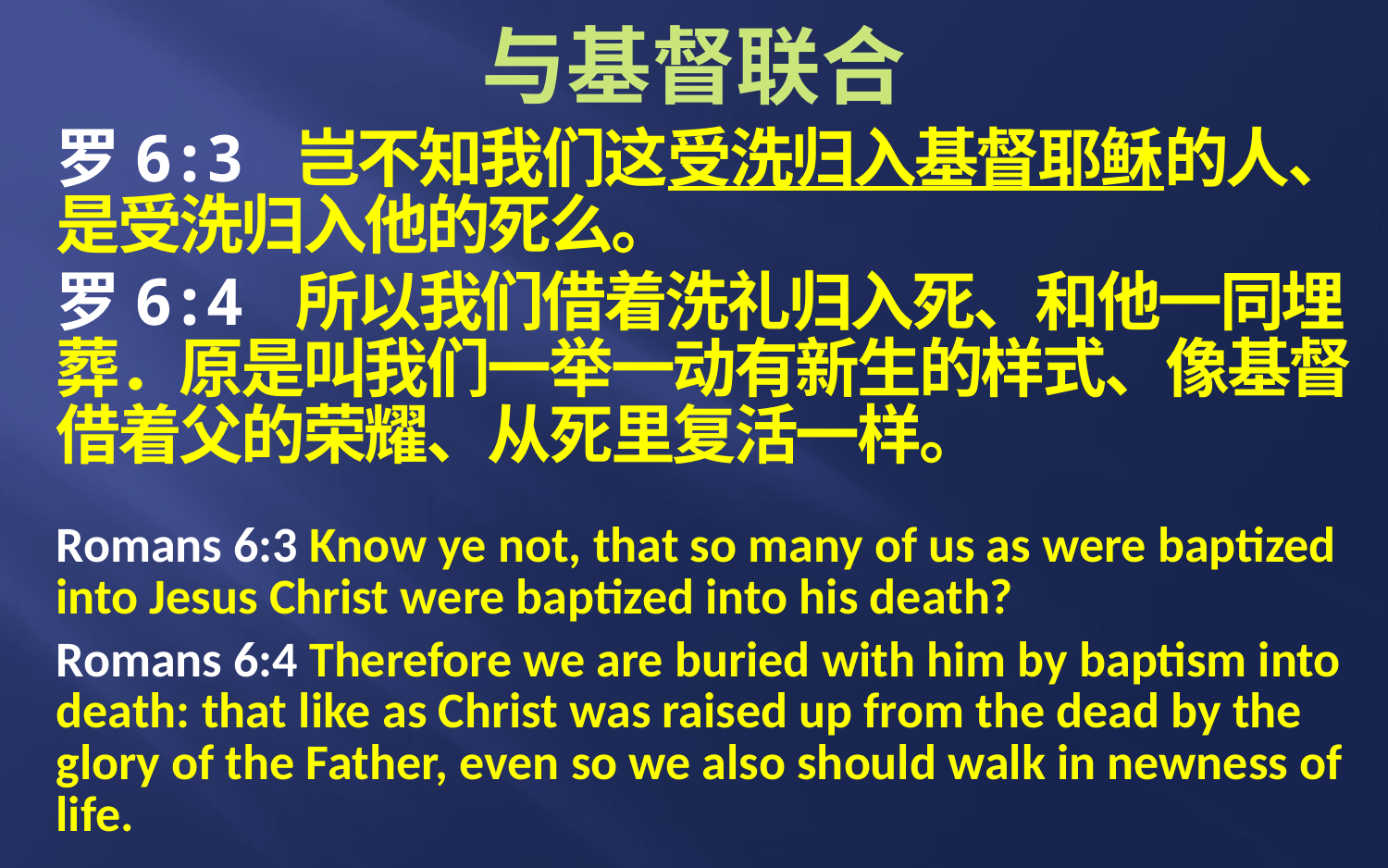

# 与基督联合
罗6:3 岂不知我们这受洗归入基督耶稣的人、是受洗归入他的死么。
罗6:4 所以我们借着洗礼归入死、和他一同埋葬．原是叫我们一举一动有新生的样式、像基督借着父的荣耀、从死里复活一样。

Romans 6:3 Know ye not, that so many of us as were baptized into Jesus Christ were baptized into his death?
Romans 6:4 Therefore we are buried with him by baptism into death: that like as Christ was raised up from the dead by the glory of the Father, even so we also should walk in newness of life.